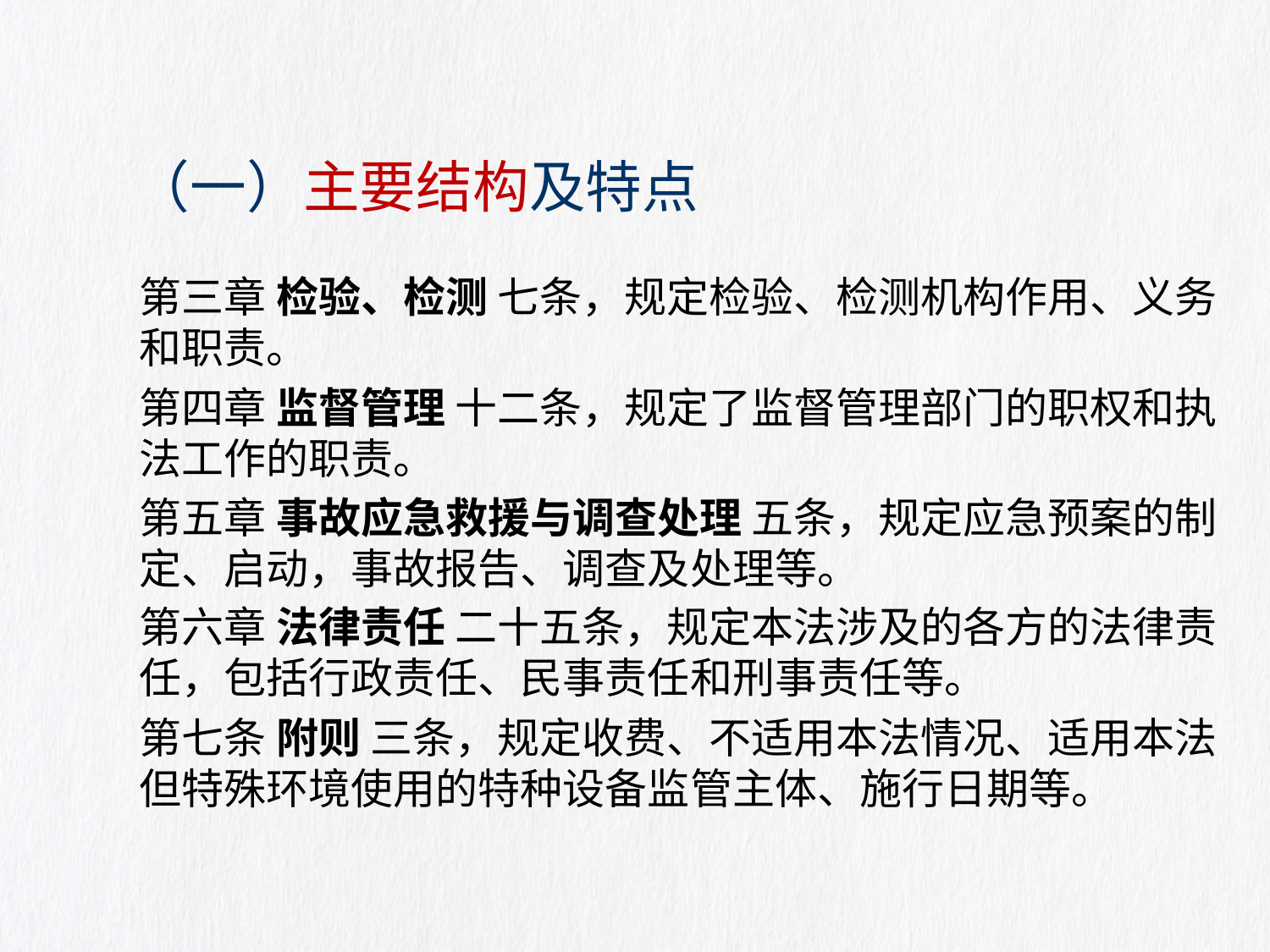

# （一）主要结构及特点
第三章 检验、检测 七条，规定检验、检测机构作用、义务和职责。
第四章 监督管理 十二条，规定了监督管理部门的职权和执法工作的职责。
第五章 事故应急救援与调查处理 五条，规定应急预案的制定、启动，事故报告、调查及处理等。
第六章 法律责任 二十五条，规定本法涉及的各方的法律责任，包括行政责任、民事责任和刑事责任等。
第七条 附则 三条，规定收费、不适用本法情况、适用本法但特殊环境使用的特种设备监管主体、施行日期等。
10